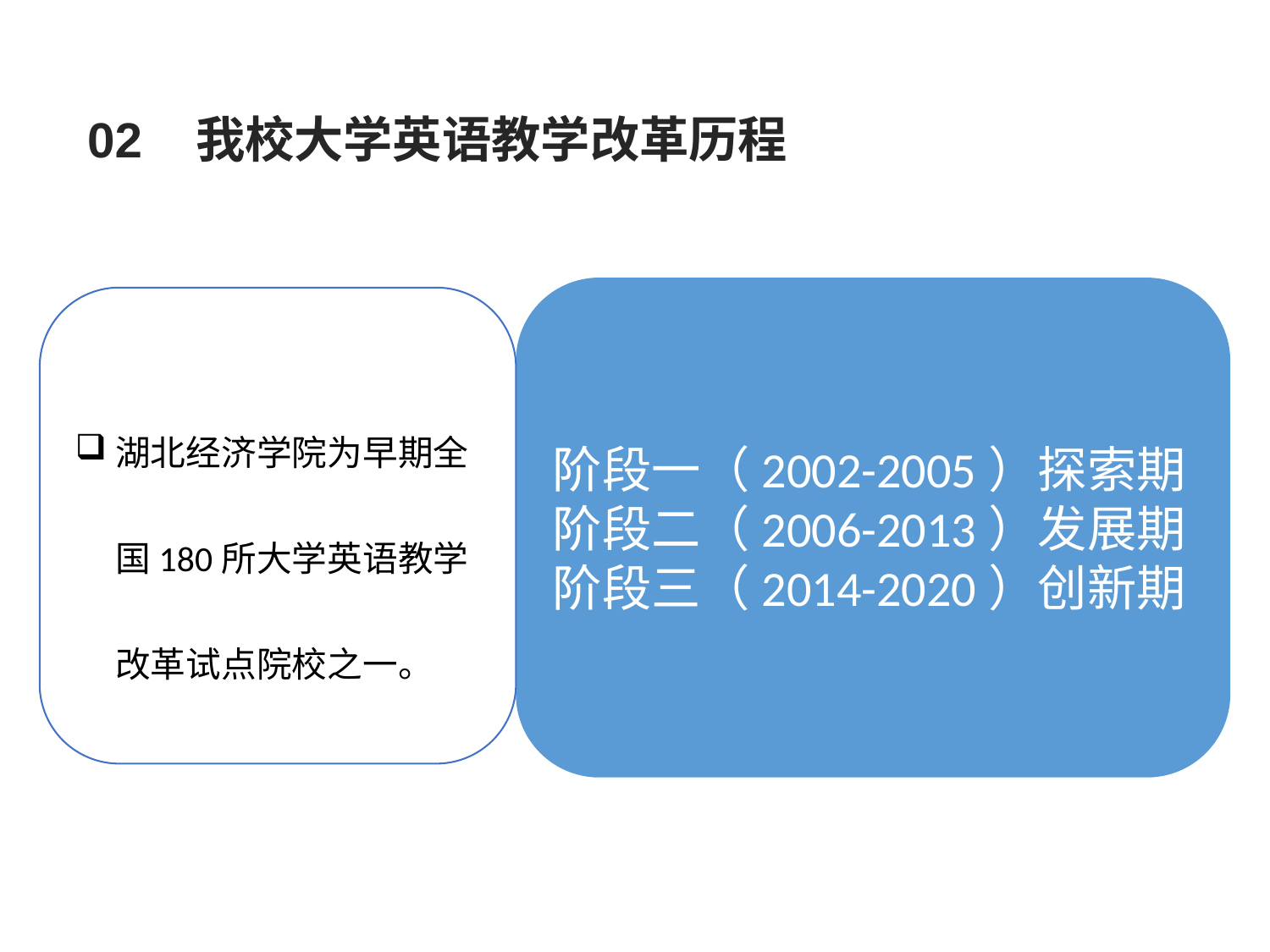

02   我校大学英语教学改革历程
阶段一（2002-2005）探索期
阶段二（2006-2013）发展期
阶段三（2014-2020）创新期
湖北经济学院为早期全国180所大学英语教学改革试点院校之一。